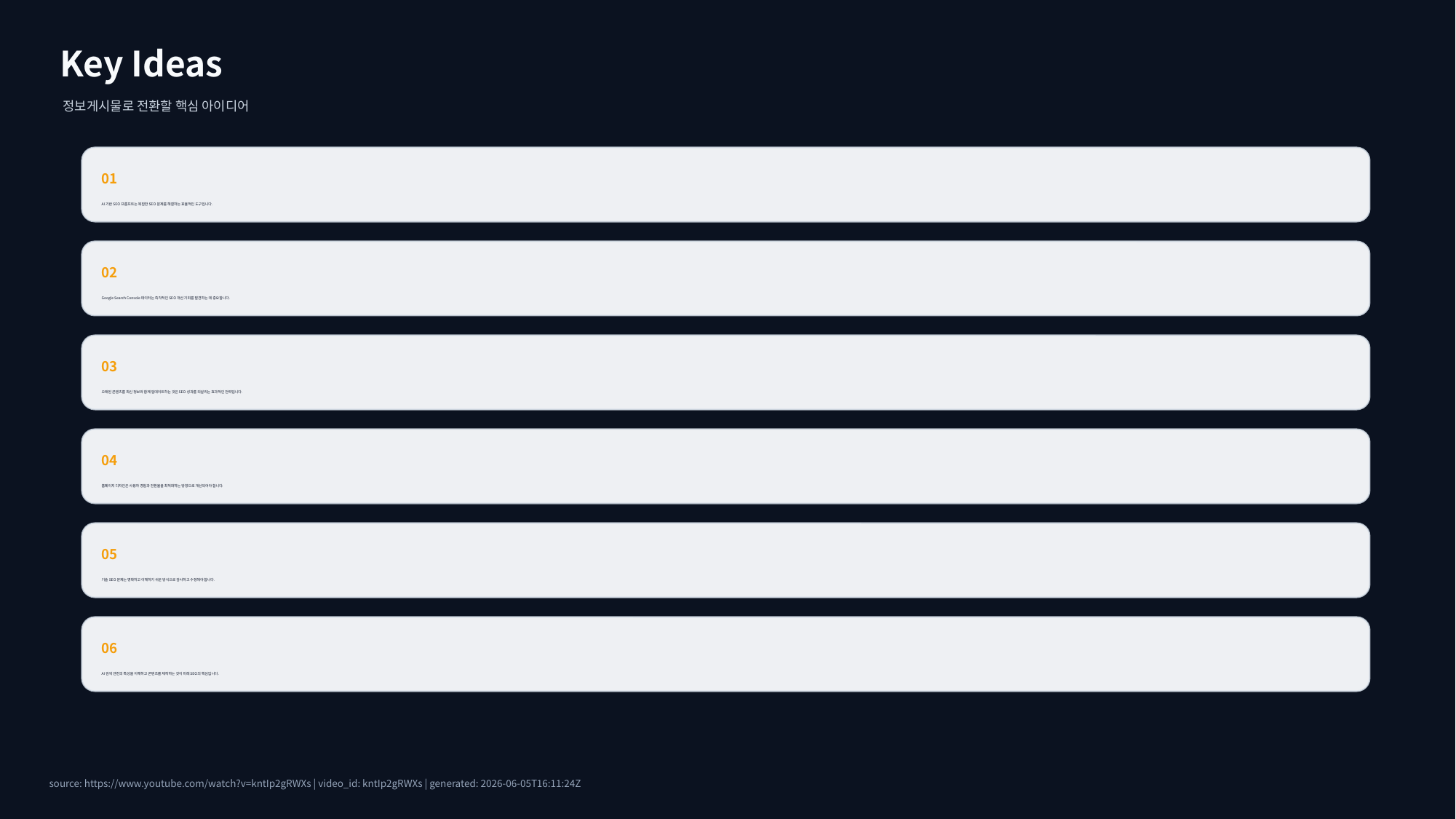

Key Ideas
정보게시물로 전환할 핵심 아이디어

01
AI 기반 SEO 프롬프트는 복잡한 SEO 문제를 해결하는 효율적인 도구입니다.

02
Google Search Console 데이터는 즉각적인 SEO 개선 기회를 발견하는 데 중요합니다.

03
오래된 콘텐츠를 최신 정보와 함께 업데이트하는 것은 SEO 성과를 되살리는 효과적인 전략입니다.

04
홈페이지 디자인은 사용자 경험과 전환율을 최적화하는 방향으로 개선되어야 합니다.

05
기술 SEO 문제는 명확하고 이해하기 쉬운 방식으로 감사하고 수정해야 합니다.

06
AI 검색 엔진의 특성을 이해하고 콘텐츠를 제작하는 것이 미래 SEO의 핵심입니다.
source: https://www.youtube.com/watch?v=kntIp2gRWXs | video_id: kntIp2gRWXs | generated: 2026-06-05T16:11:24Z